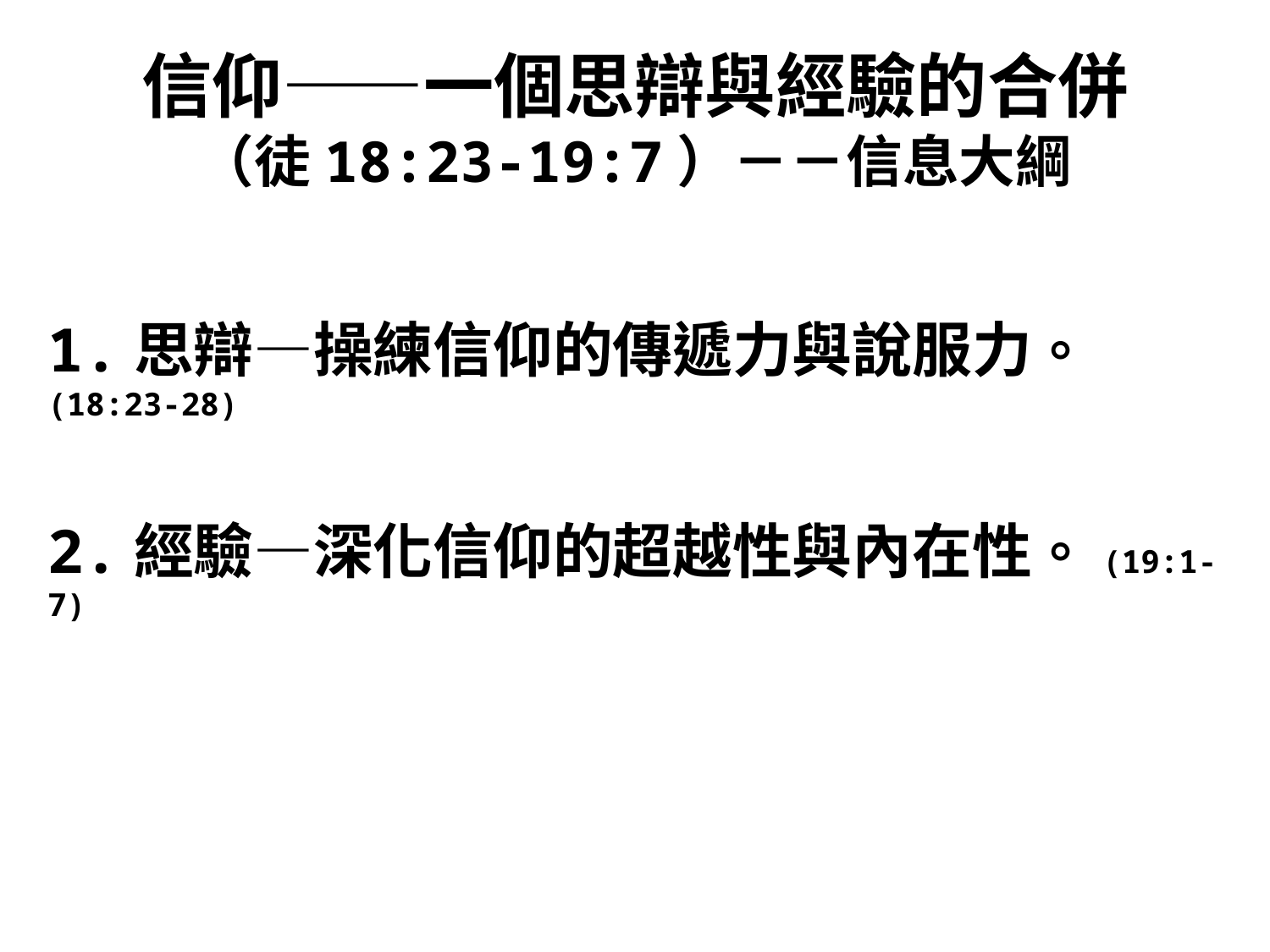

# 信仰——一個思辯與經驗的合併 （徒18:23-19:7）－－信息大綱

1.思辯—操練信仰的傳遞力與說服力。(18:23-28)

2.經驗—深化信仰的超越性與內在性。(19:1-7)